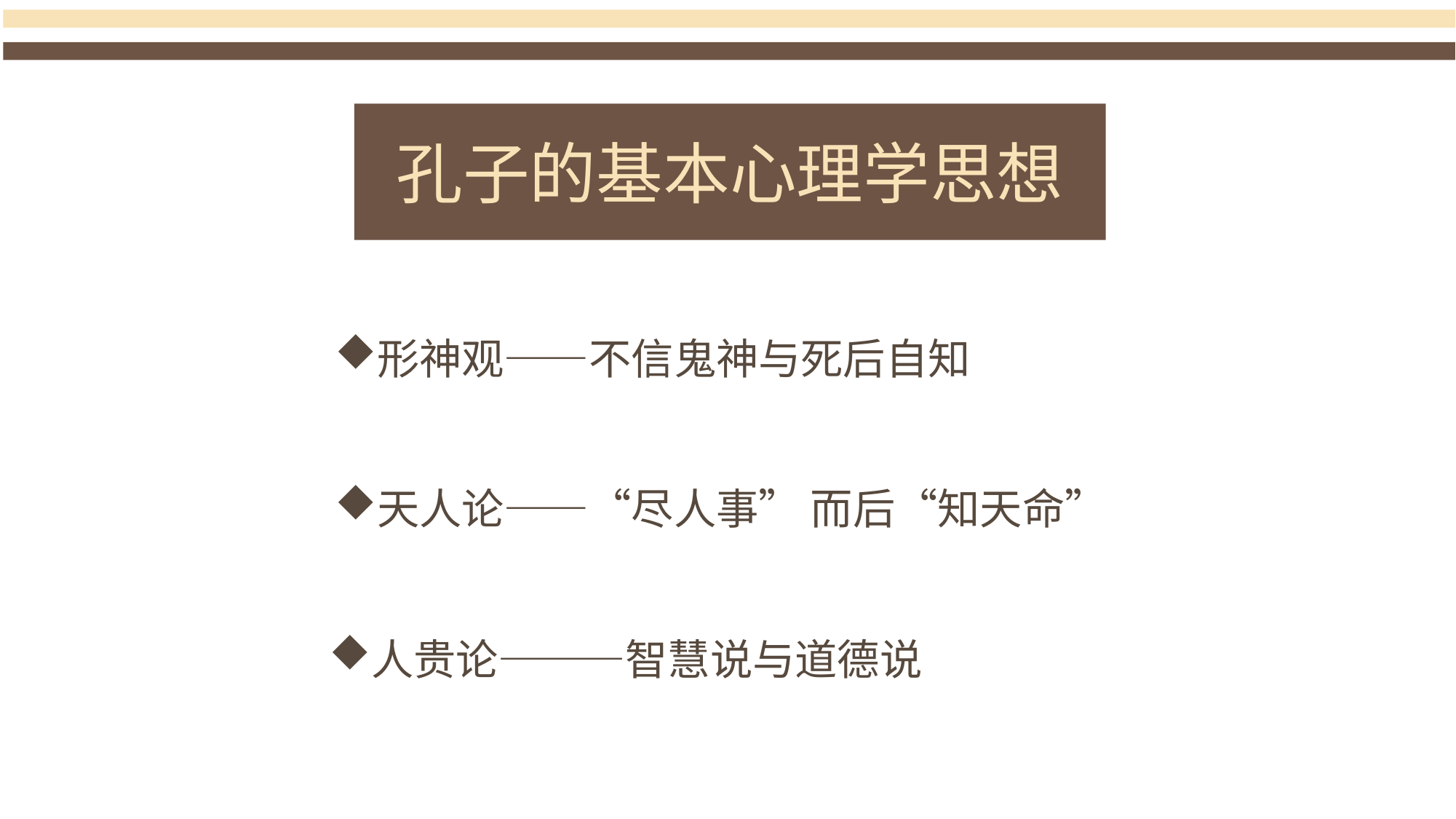

孔子的基本心理学思想

形神观——不信鬼神与死后自知
天人论——“尽人事” 而后“知天命”
人贵论———智慧说与道德说